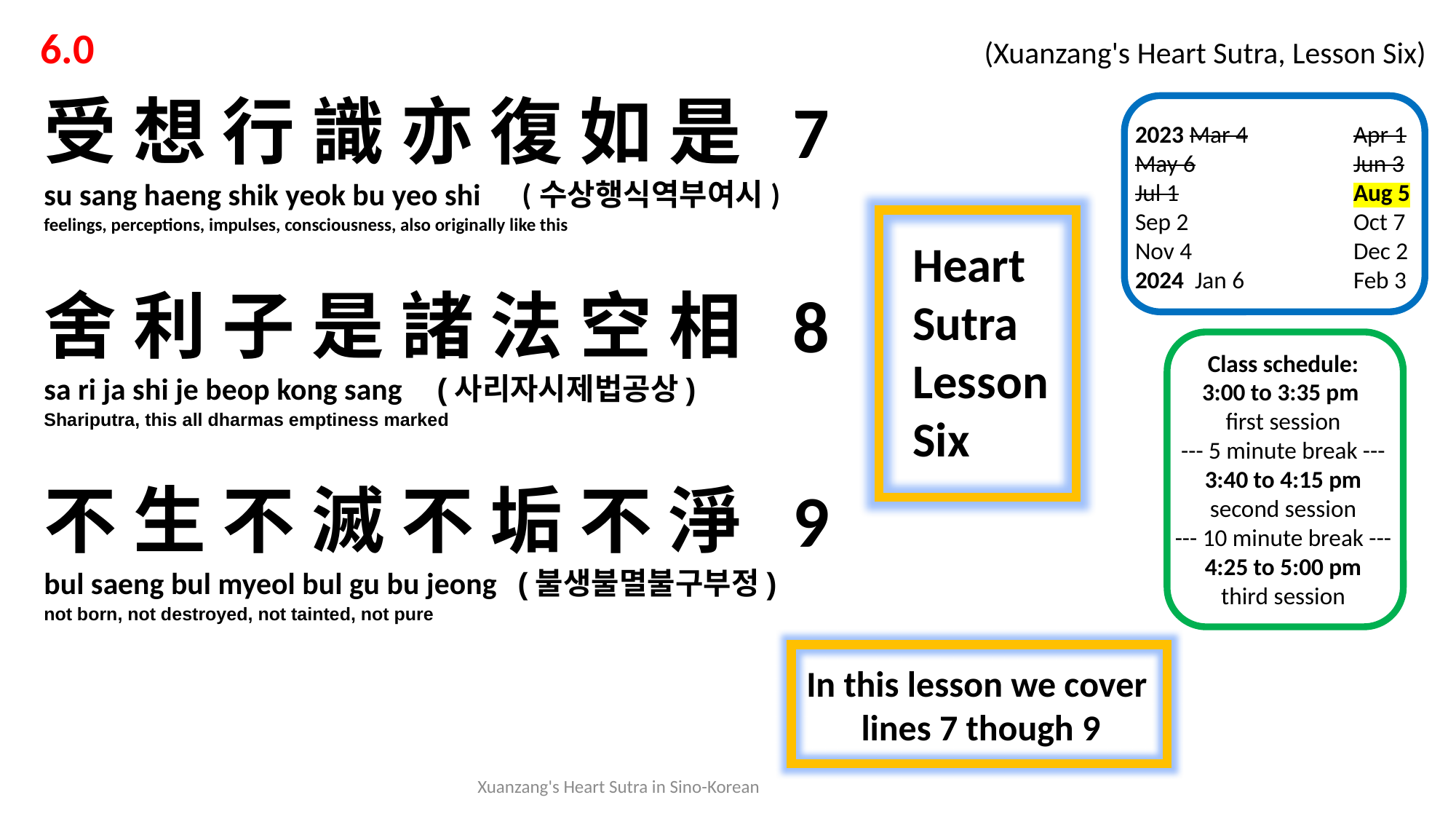

6.0  			  			                              (Xuanzang's Heart Sutra, Lesson Six)
受 想 行 識 亦 復 如 是  7
su sang haeng shik yeok bu yeo shi      (수상행식역부여시)
feelings, perceptions, impulses, consciousness, also originally like this

舍 利 子 是 諸 法 空 相  8
sa ri ja shi je beop kong sang     (사리자시제법공상)
Shariputra, this all dharmas emptiness marked

不 生 不 滅 不 垢 不 淨  9
bul saeng bul myeol bul gu bu jeong   (불생불멸불구부정)
not born, not destroyed, not tainted, not pure

2023 Mar 4	Apr 1
May 6		Jun 3
Jul 1		Aug 5
Sep 2		Oct 7
Nov 4		Dec 2
2024  Jan 6	Feb 3

Heart
Sutra
Lesson
Six

Class schedule:
3:00 to 3:35 pm
first session
--- 5 minute break ---
3:40 to 4:15 pm
second session
--- 10 minute break ---
4:25 to 5:00 pm
third session

In this lesson we cover
lines 7 though 9
Xuanzang's Heart Sutra in Sino-Korean